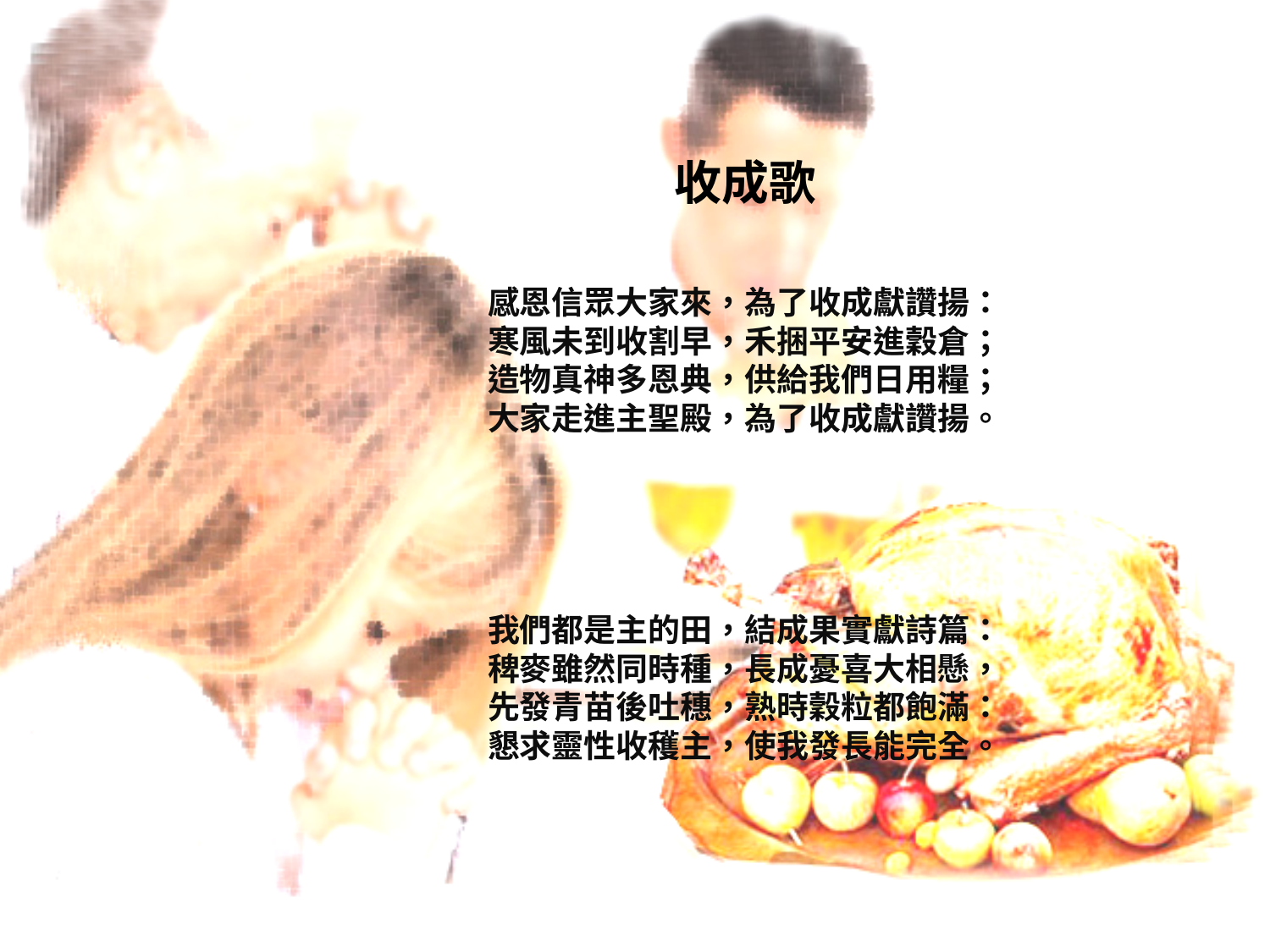

# 收成歌
感恩信眾大家來，為了收成獻讚揚：
寒風未到收割早，禾捆平安進穀倉；
造物真神多恩典，供給我們日用糧；
大家走進主聖殿，為了收成獻讚揚。

我們都是主的田，結成果實獻詩篇：
稗麥雖然同時種，長成憂喜大相懸，
先發青苗後吐穗，熟時穀粒都飽滿：
懇求靈性收穫主，使我發長能完全。